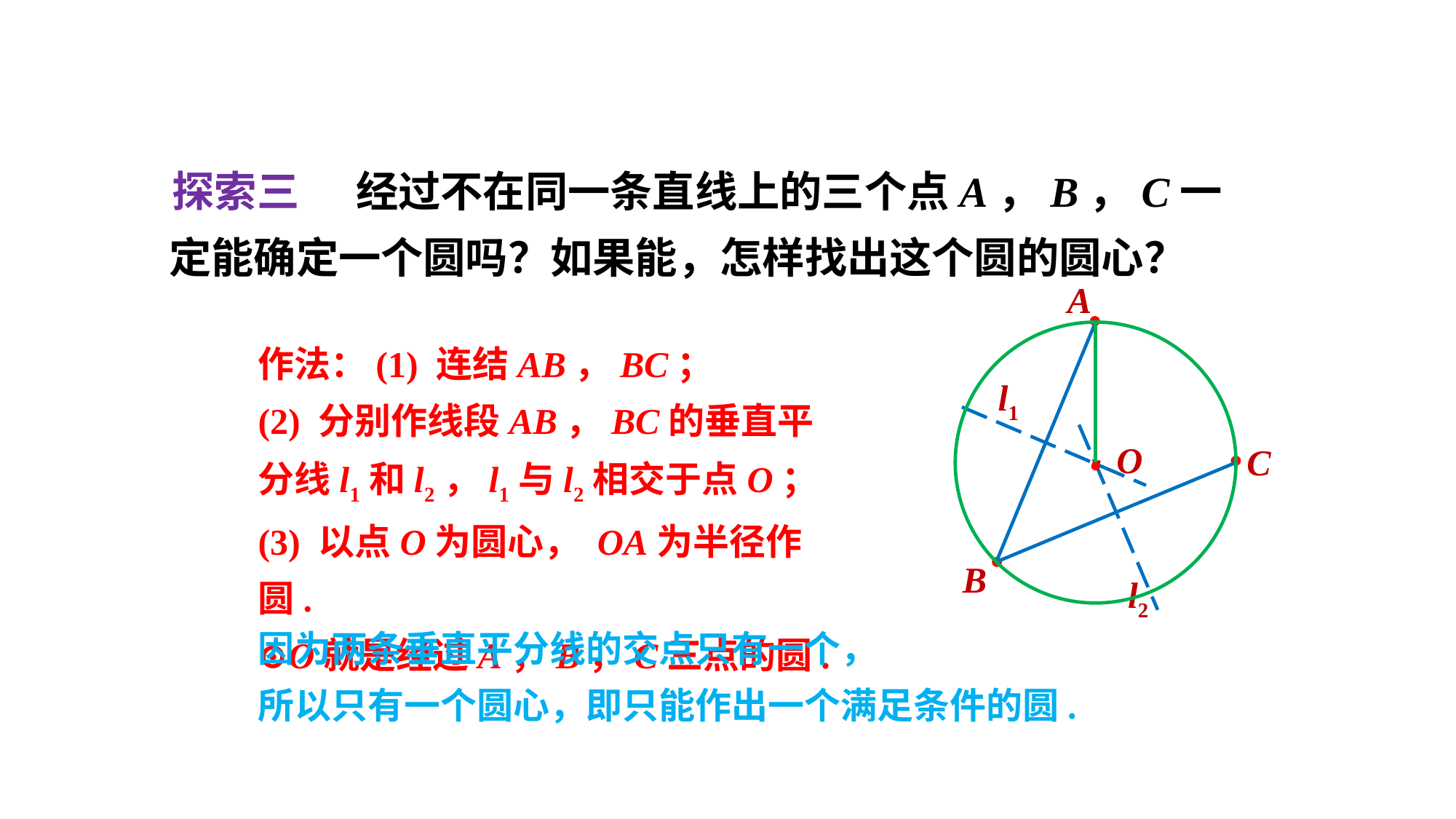

经过不在同一条直线上的三个点A，B，C一定能确定一个圆吗？如果能，怎样找出这个圆的圆心？
探索三
A

C

B

·
作法：(1) 连结AB，BC；
(2) 分别作线段AB，BC的垂直平分线l1和l2，l1与l2相交于点O；
(3) 以点O为圆心， OA为半径作圆.
⊙O就是经过A，B，C三点的圆.
l1
·
O
l2
因为两条垂直平分线的交点只有一个，
所以只有一个圆心，即只能作出一个满足条件的圆.